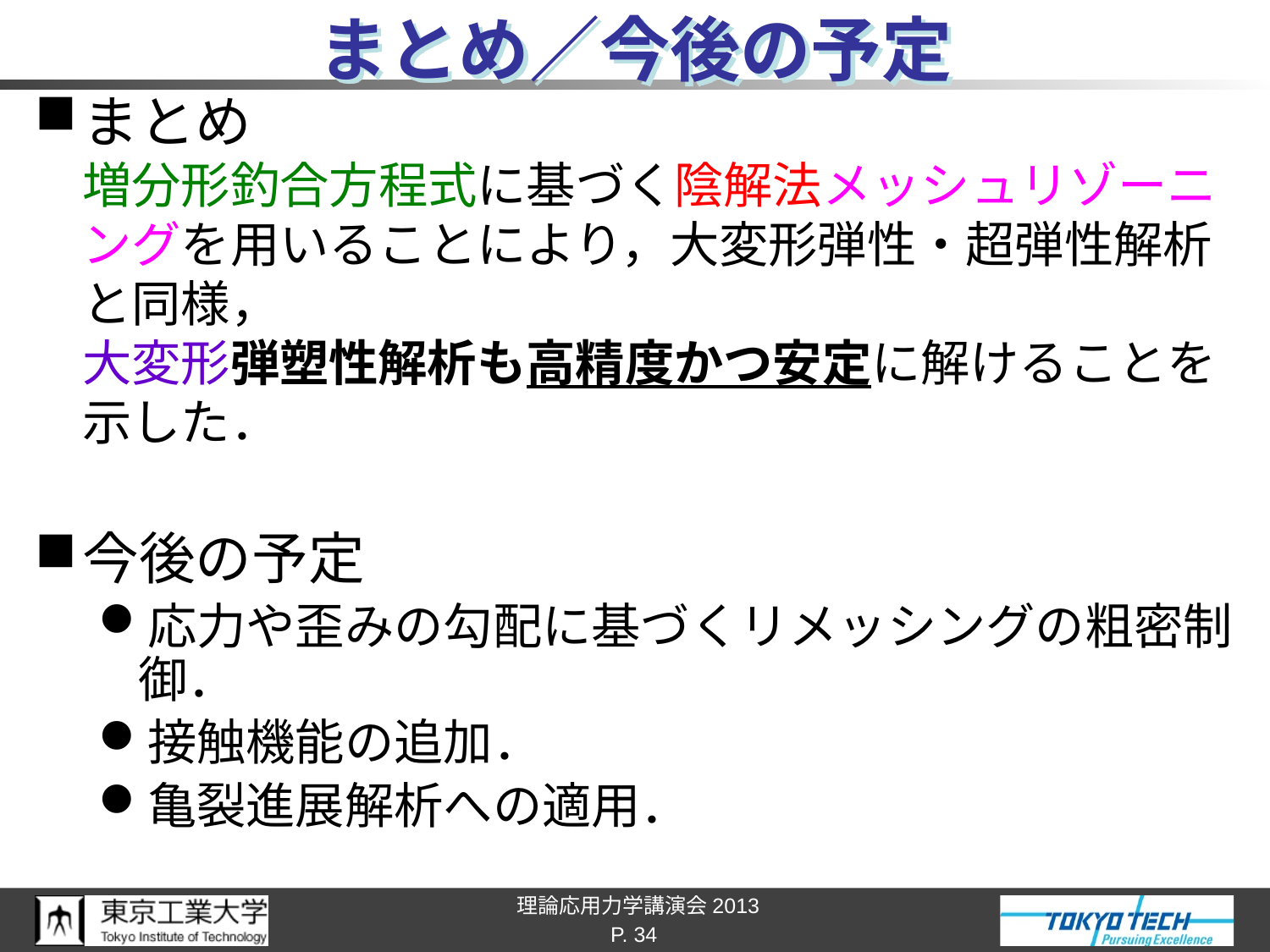

# まとめ／今後の予定
まとめ
増分形釣合方程式に基づく陰解法メッシュリゾーニングを用いることにより，大変形弾性・超弾性解析と同様，
大変形弾塑性解析も高精度かつ安定に解けることを
示した．

今後の予定
応力や歪みの勾配に基づくリメッシングの粗密制御．
接触機能の追加．
亀裂進展解析への適用．
P. 34